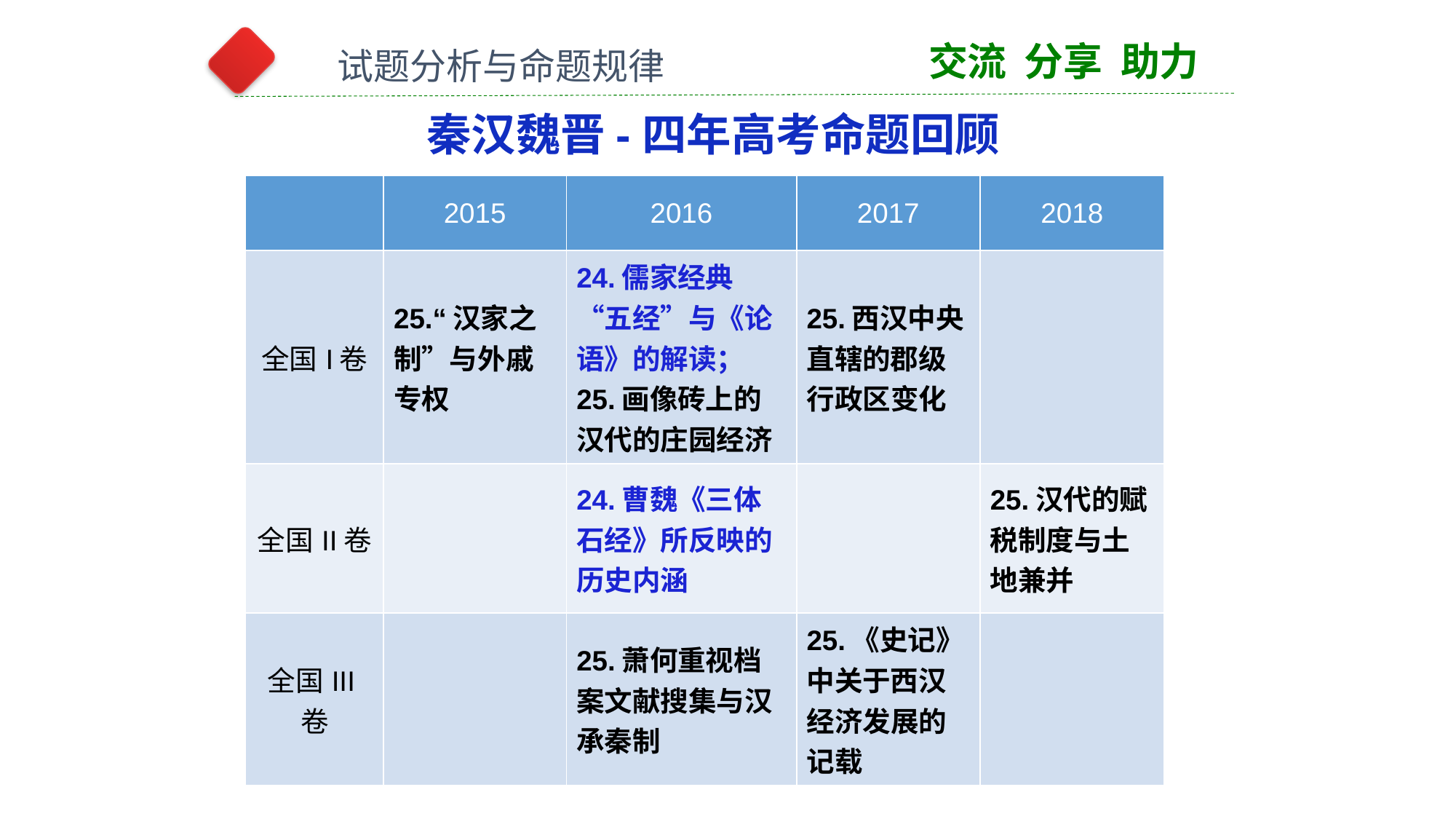

交流  分享  助力

试题分析与命题规律
秦汉魏晋-四年高考命题回顾
|  | 2015 | 2016 | 2017 | 2018 |
| --- | --- | --- | --- | --- |
| 全国I卷 | 25.“汉家之制”与外戚专权 | 24.儒家经典“五经”与《论语》的解读； 25.画像砖上的汉代的庄园经济 | 25.西汉中央直辖的郡级行政区变化 |  |
| 全国II卷 |  | 24.曹魏《三体石经》所反映的历史内涵 |  | 25.汉代的赋税制度与土地兼并 |
| 全国III卷 |  | 25.萧何重视档案文献搜集与汉承秦制 | 25.《史记》中关于西汉经济发展的记载 |  |